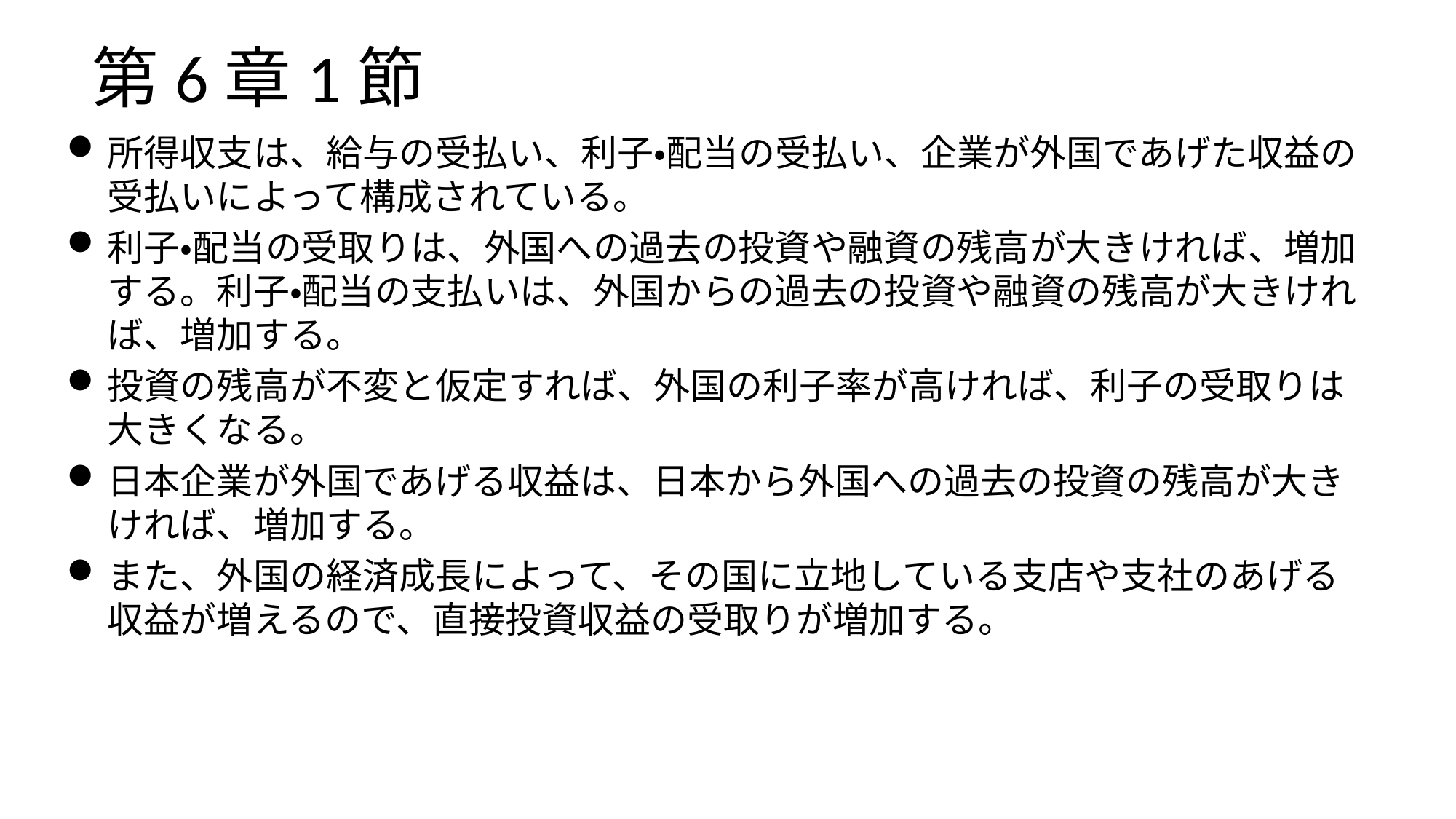

# 第6章1節
所得収支は、給与の受払い、利子・配当の受払い、企業が外国であげた収益の受払いによって構成されている。
利子・配当の受取りは、外国への過去の投資や融資の残高が大きければ、増加する。利子・配当の支払いは、外国からの過去の投資や融資の残高が大きければ、増加する。
投資の残高が不変と仮定すれば、外国の利子率が高ければ、利子の受取りは大きくなる。
日本企業が外国であげる収益は、日本から外国への過去の投資の残高が大きければ、増加する。
また、外国の経済成長によって、その国に立地している支店や支社のあげる収益が増えるので、直接投資収益の受取りが増加する。